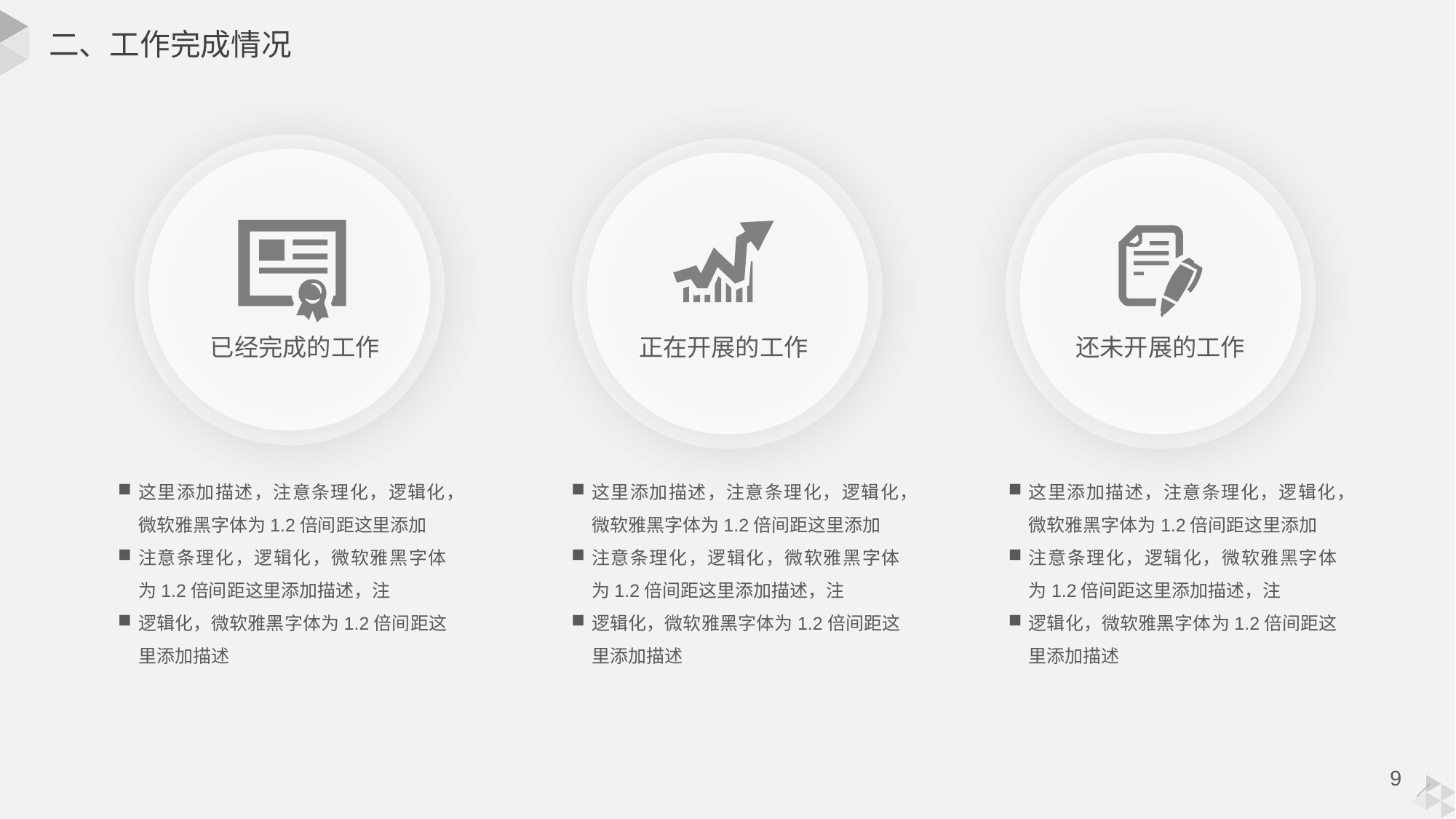

二、工作完成情况

已经完成的工作
正在开展的工作
还未开展的工作
这里添加描述，注意条理化，逻辑化，微软雅黑字体为1.2倍间距这里添加
注意条理化，逻辑化，微软雅黑字体为1.2倍间距这里添加描述，注
逻辑化，微软雅黑字体为1.2倍间距这里添加描述
这里添加描述，注意条理化，逻辑化，微软雅黑字体为1.2倍间距这里添加
注意条理化，逻辑化，微软雅黑字体为1.2倍间距这里添加描述，注
逻辑化，微软雅黑字体为1.2倍间距这里添加描述
这里添加描述，注意条理化，逻辑化，微软雅黑字体为1.2倍间距这里添加
注意条理化，逻辑化，微软雅黑字体为1.2倍间距这里添加描述，注
逻辑化，微软雅黑字体为1.2倍间距这里添加描述